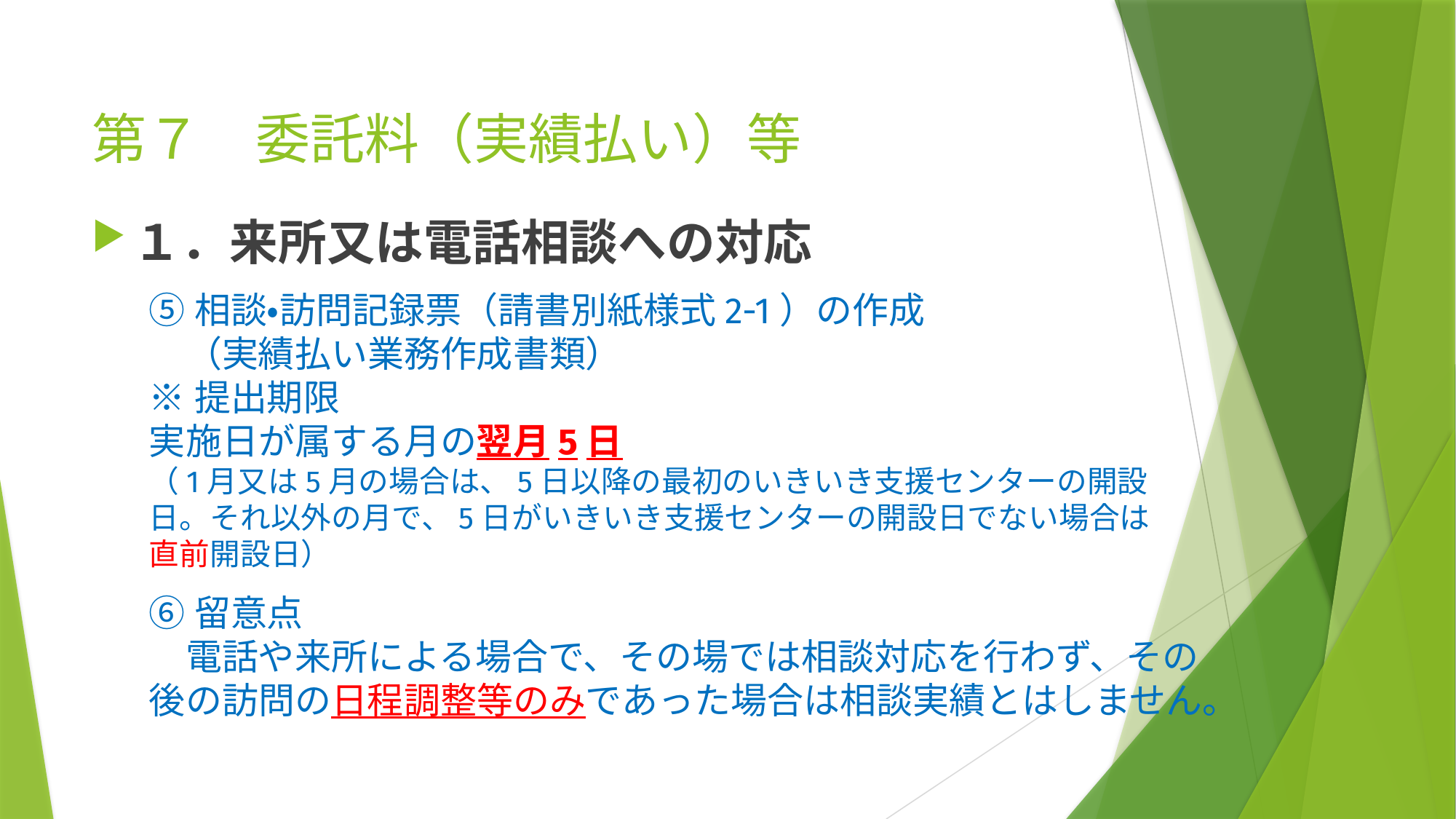

# 第７　委託料（実績払い）等
１．来所又は電話相談への対応
⑤相談・訪問記録票（請書別紙様式2-1）の作成
　（実績払い業務作成書類）
※提出期限
実施日が属する月の翌月5日
（1月又は5月の場合は、5日以降の最初のいきいき支援センターの開設日。それ以外の月で、5日がいきいき支援センターの開設日でない場合は直前開設日）
⑥留意点
　電話や来所による場合で、その場では相談対応を行わず、その後の訪問の日程調整等のみであった場合は相談実績とはしません。